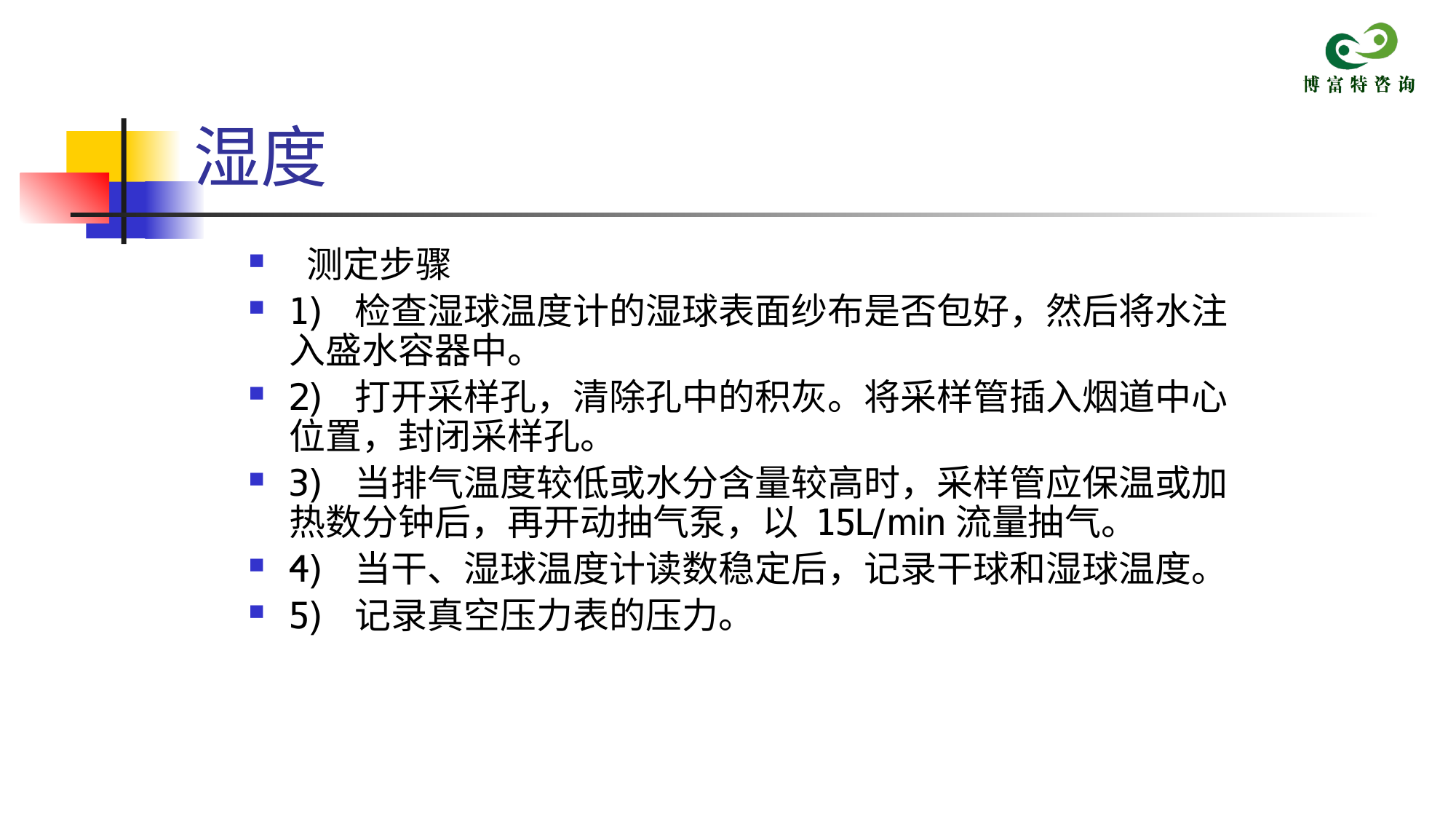

# 湿度
 测定步骤
1)  检查湿球温度计的湿球表面纱布是否包好，然后将水注入盛水容器中。
2)  打开采样孔，清除孔中的积灰。将采样管插入烟道中心位置，封闭采样孔。
3)  当排气温度较低或水分含量较高时，采样管应保温或加热数分钟后，再开动抽气泵，以 15L/min流量抽气。
4)  当干、湿球温度计读数稳定后，记录干球和湿球温度。
5)  记录真空压力表的压力。